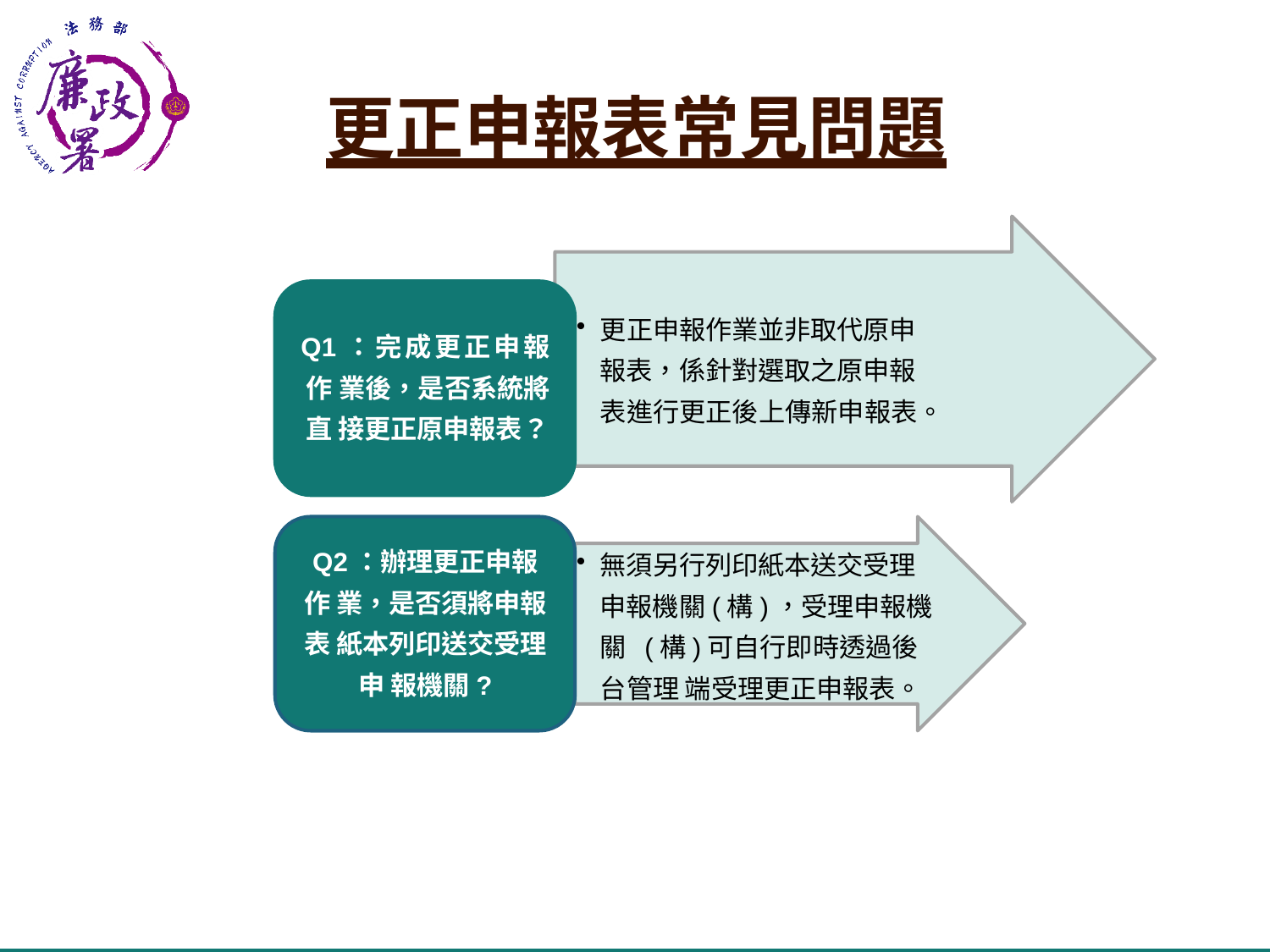

# 更正申報表常見問題

更正申報作業並非取代原申  報表，係針對選取之原申報  表進行更正後上傳新申報表。
Q1：完成更正申報作 業後，是否系統將直 接更正原申報表？

Q2：辦理更正申報作 業，是否須將申報表 紙本列印送交受理申 報機關?
無須另行列印紙本送交受理 申報機關(構)，受理申報機關  (構)可自行即時透過後台管理 端受理更正申報表。
131